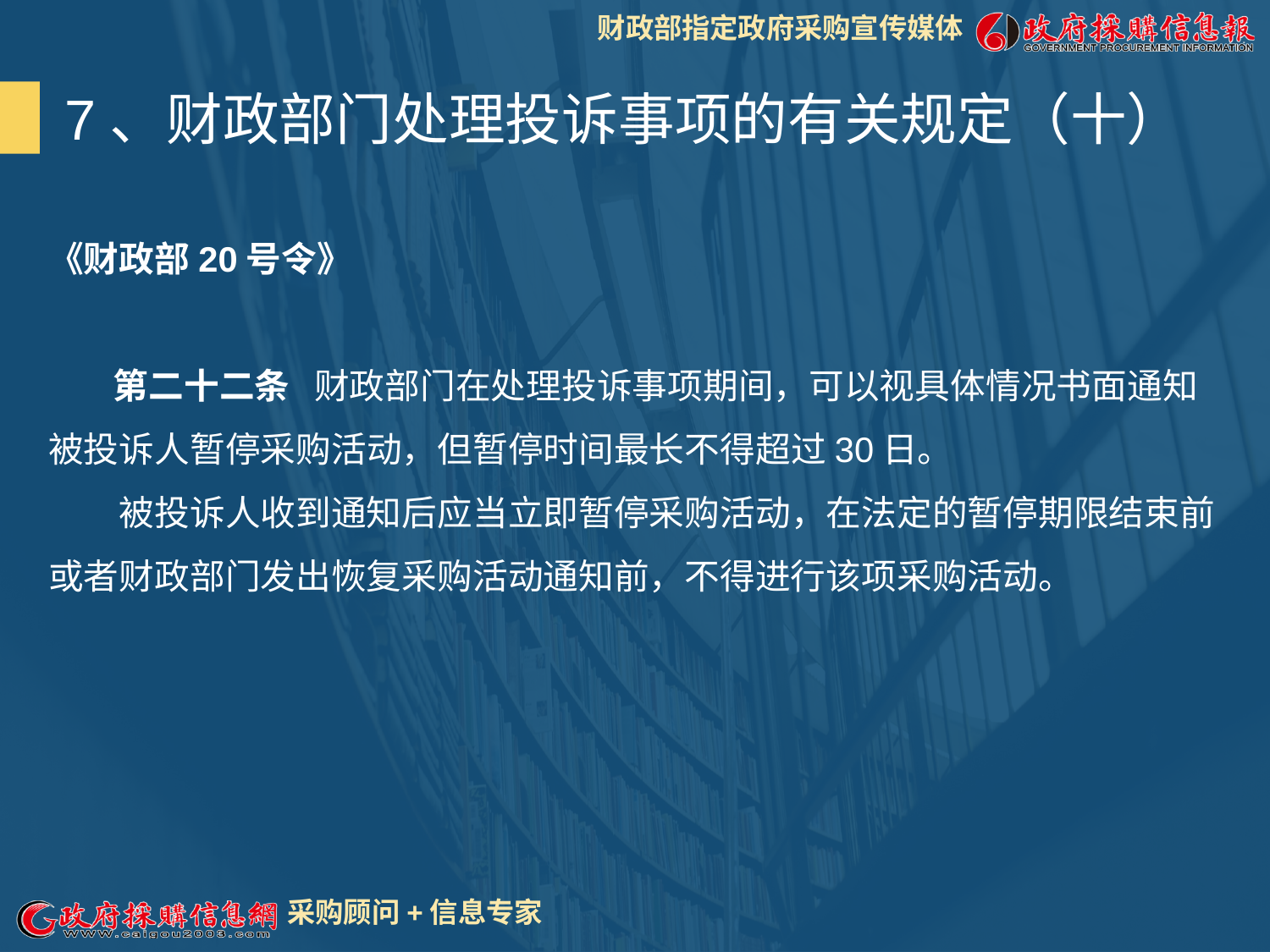

7、财政部门处理投诉事项的有关规定（十）
《财政部20号令》

       第二十二条   财政部门在处理投诉事项期间，可以视具体情况书面通知被投诉人暂停采购活动，但暂停时间最长不得超过30日。
　　被投诉人收到通知后应当立即暂停采购活动，在法定的暂停期限结束前或者财政部门发出恢复采购活动通知前，不得进行该项采购活动。